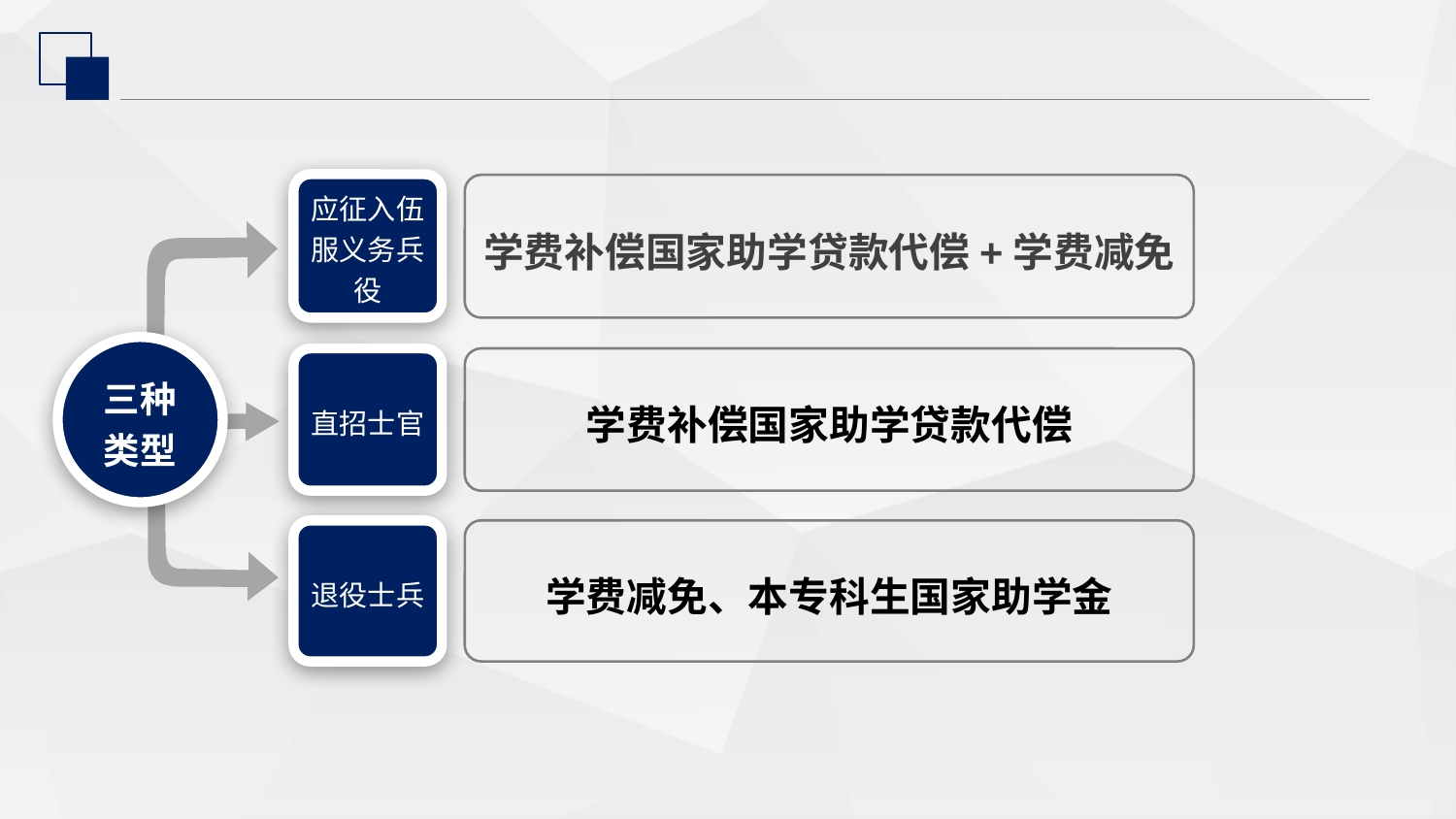

应征入伍服义务兵役
学费补偿国家助学贷款代偿+学费减免

三种类型

直招士官
学费补偿国家助学贷款代偿

学费减免、本专科生国家助学金
退役士兵